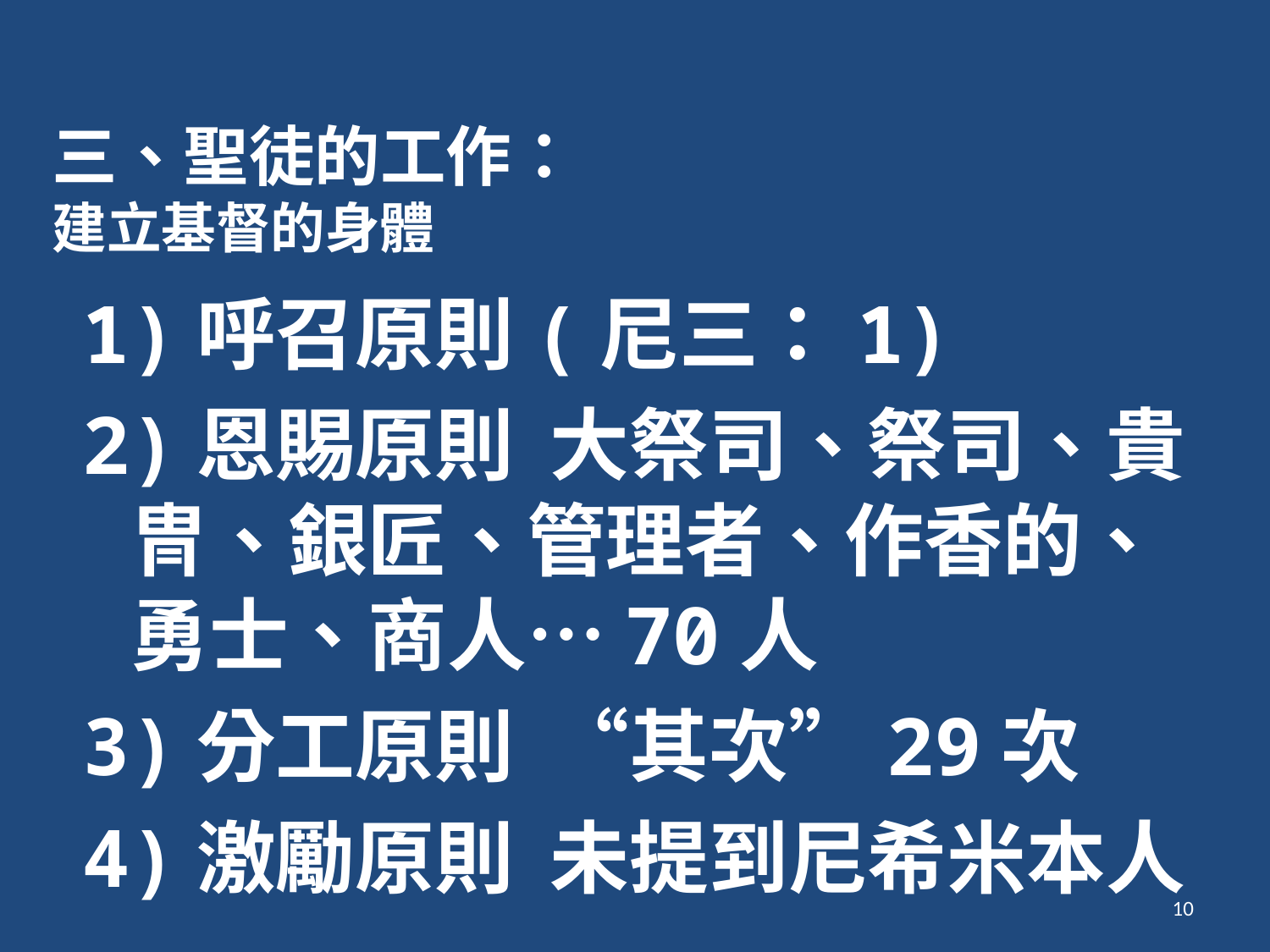

# 三、聖徒的工作：
建立基督的身體

1)呼召原則(尼三：1)
2)恩賜原則  大祭司、祭司、貴冑、銀匠、管理者、作香的、勇士、商人…70人
3)分工原則  “其次”29次
4)激勵原則  未提到尼希米本人

10